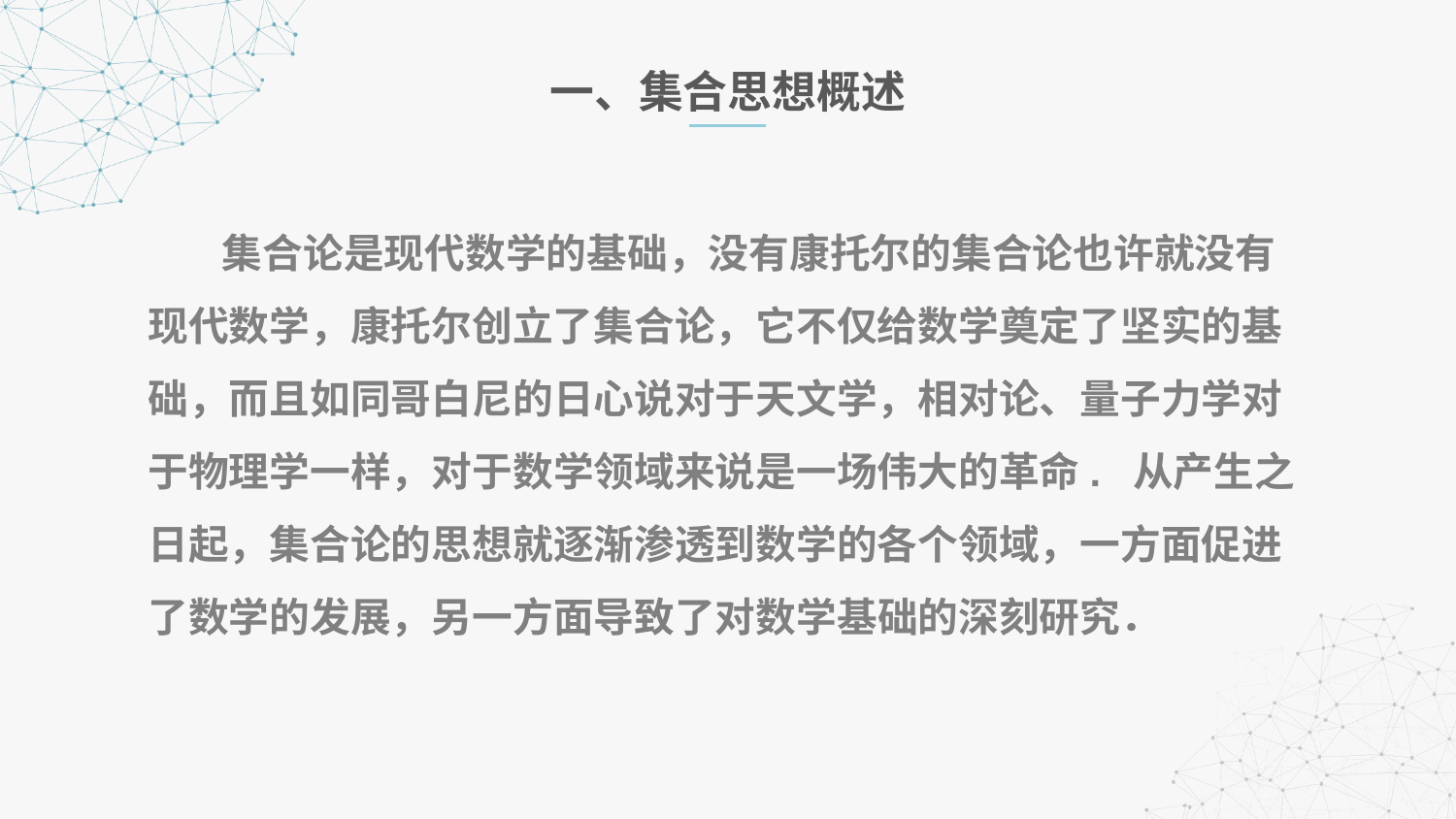

一、集合思想概述
       集合论是现代数学的基础，没有康托尔的集合论也许就没有现代数学，康托尔创立了集合论，它不仅给数学奠定了坚实的基础，而且如同哥白尼的日心说对于天文学，相对论、量子力学对于物理学一样，对于数学领域来说是一场伟大的革命.  从产生之日起，集合论的思想就逐渐渗透到数学的各个领域，一方面促进了数学的发展，另一方面导致了对数学基础的深刻研究．